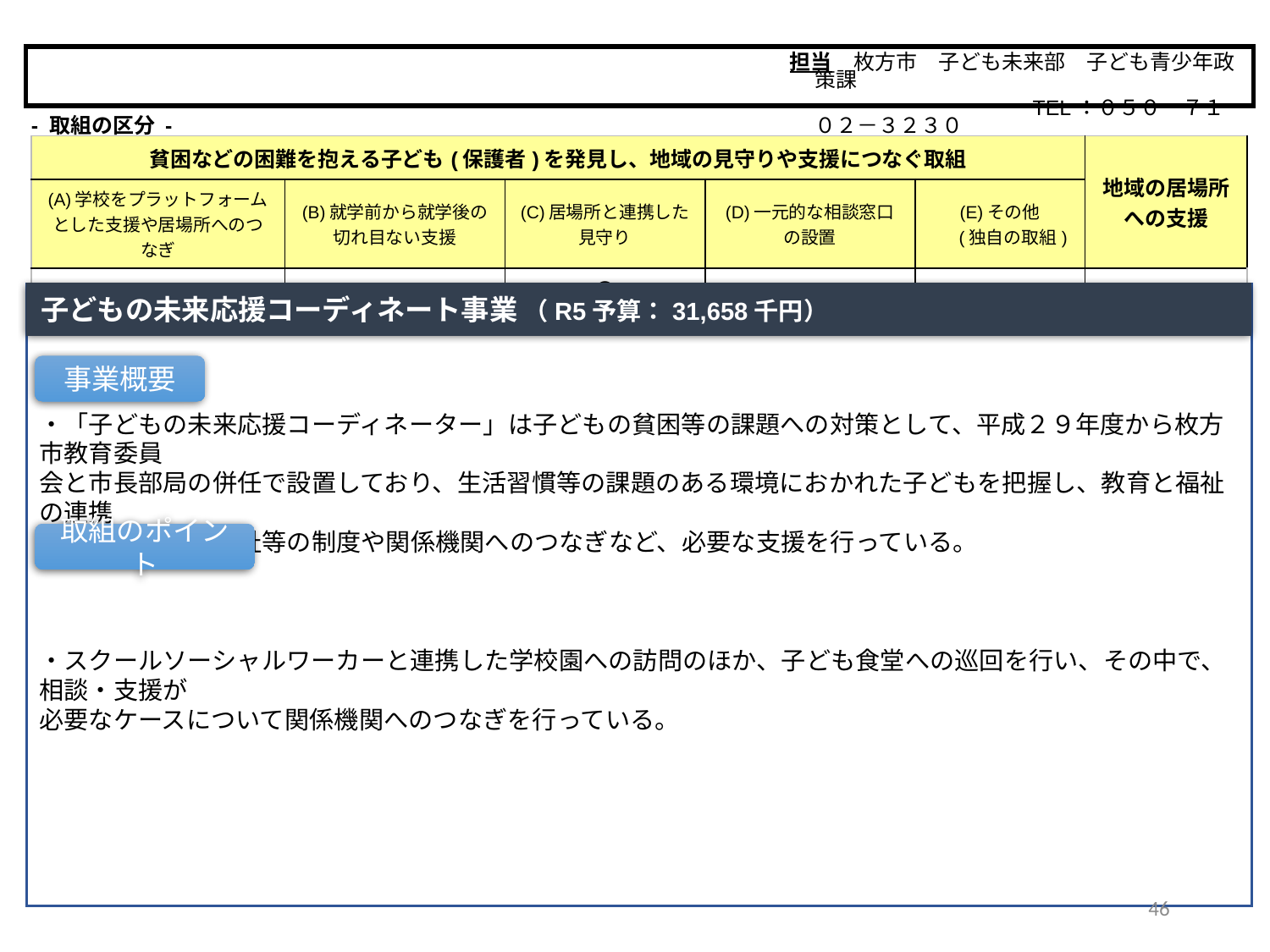

担当　枚方市　子ども未来部　子ども青少年政策課
　　　　　　　　　　　 TEL：０５０－７１０２－３２３０

枚方市
- 取組の区分 -
| 貧困などの困難を抱える子ども(保護者)を発見し、地域の見守りや支援につなぐ取組 |  |  |  |  | 地域の居場所 への支援 |
| --- | --- | --- | --- | --- | --- |
| (A)学校をプラットフォームとした支援や居場所へのつなぎ | (B)就学前から就学後の 切れ目ない支援 | (C)居場所と連携した 見守り | (D)一元的な相談窓口 の設置 | (E)その他 　 (独自の取組) |  |
|  |  | 〇 |  |  |  |
子どもの未来応援コーディネート事業 （R5予算：31,658千円）

・「子どもの未来応援コーディネーター」は子どもの貧困等の課題への対策として、平成２９年度から枚方市教育委員
会と市長部局の併任で設置しており、生活習慣等の課題のある環境におかれた子どもを把握し、教育と福祉の連携
を図りながら、福祉等の制度や関係機関へのつなぎなど、必要な支援を行っている。

・スクールソーシャルワーカーと連携した学校園への訪問のほか、子ども食堂への巡回を行い、その中で、相談・支援が
必要なケースについて関係機関へのつなぎを行っている。

事業概要
取組のポイント
46